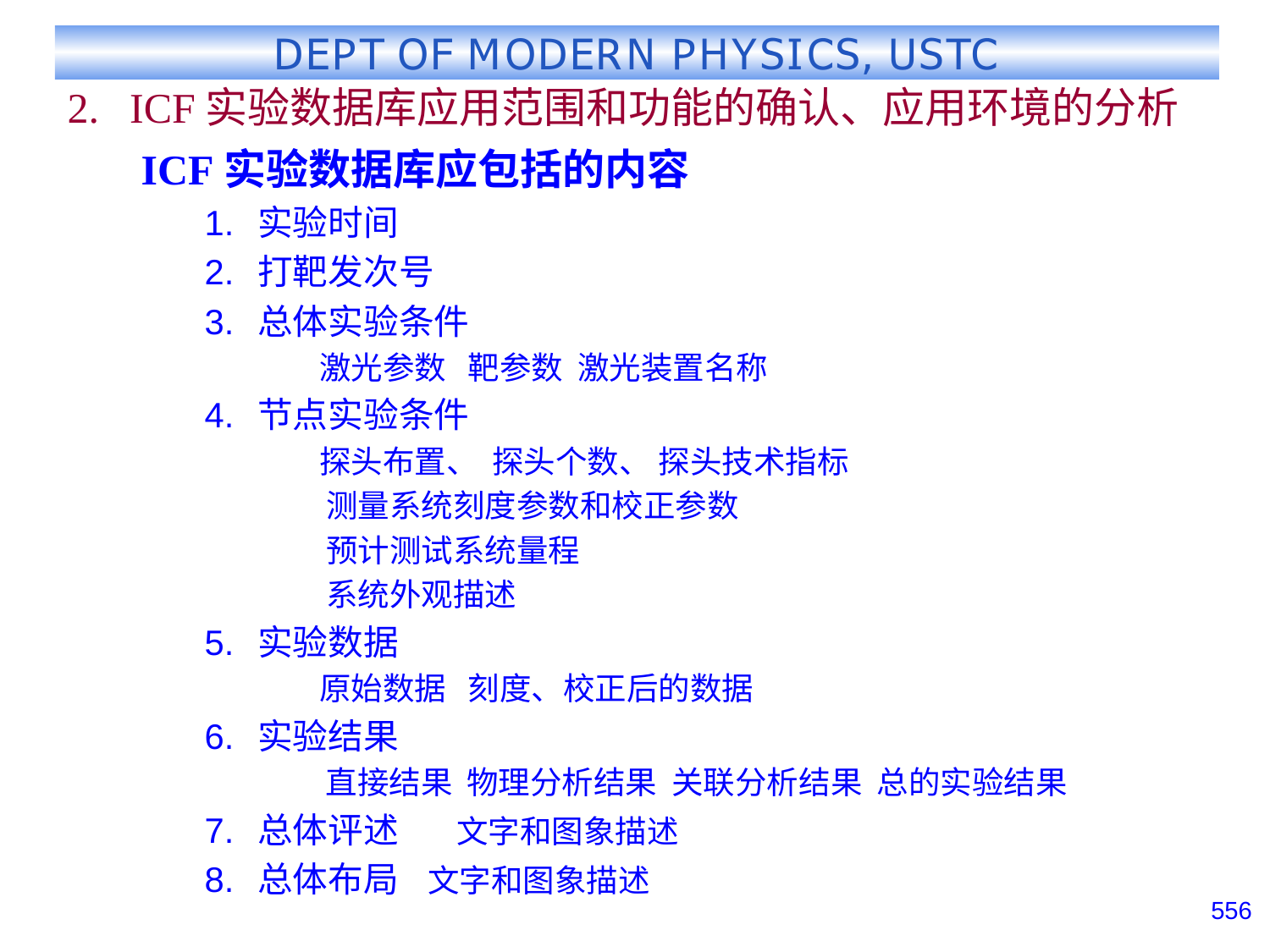

# ICF实验数据库应用范围和功能的确认、应用环境的分析
ICF实验数据库应包括的内容
实验时间
打靶发次号
总体实验条件
       激光参数   靶参数  激光装置名称
节点实验条件
       探头布置、  探头个数、 探头技术指标
       测量系统刻度参数和校正参数
       预计测试系统量程
       系统外观描述
实验数据
       原始数据   刻度、校正后的数据
实验结果
        直接结果  物理分析结果  关联分析结果  总的实验结果
总体评述        文字和图象描述
总体布局    文字和图象描述